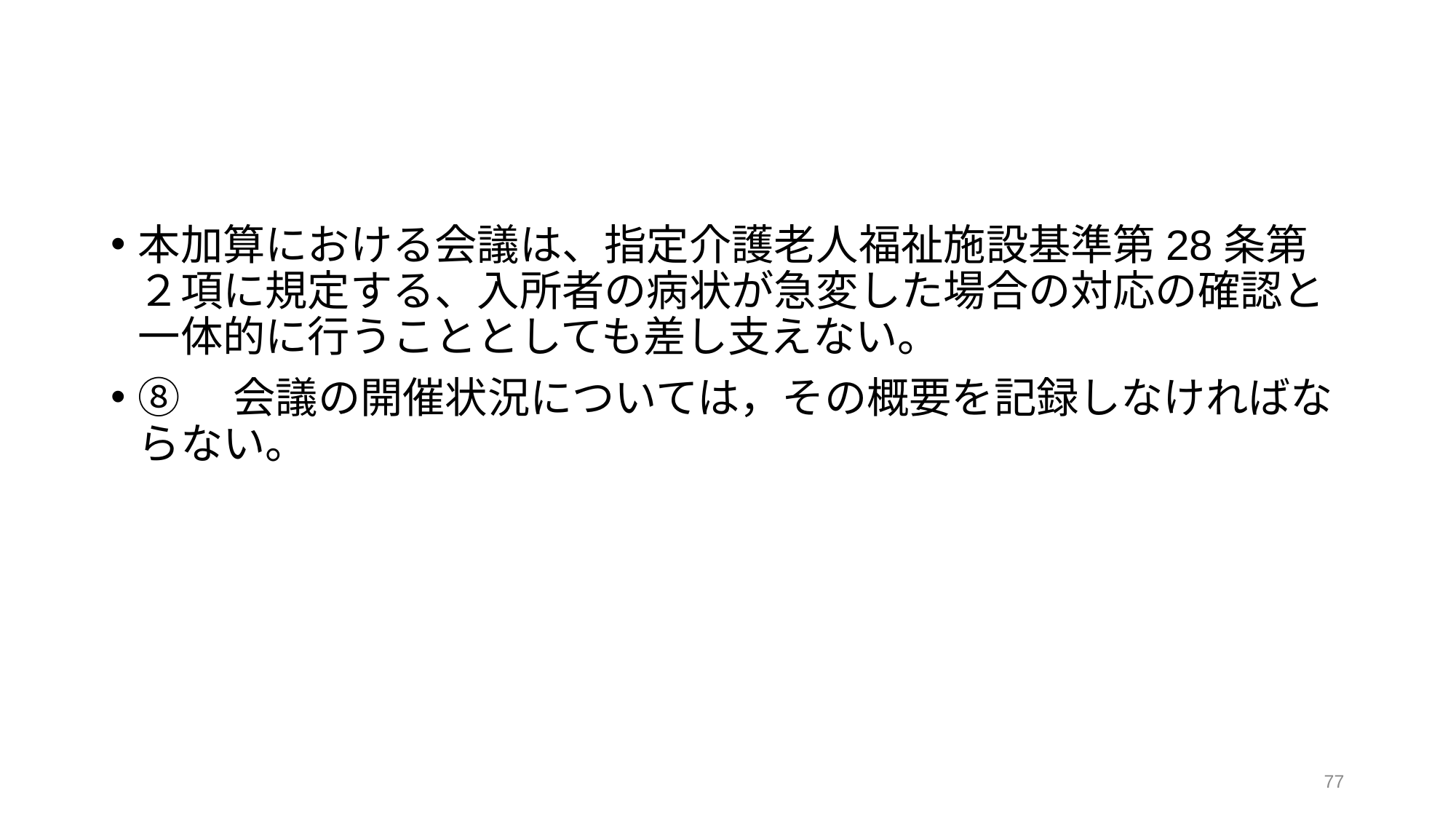

#
本加算における会議は、指定介護老人福祉施設基準第28条第２項に規定する、入所者の病状が急変した場合の対応の確認と一体的に行うこととしても差し支えない。
⑧　会議の開催状況については，その概要を記録しなければならない。
77